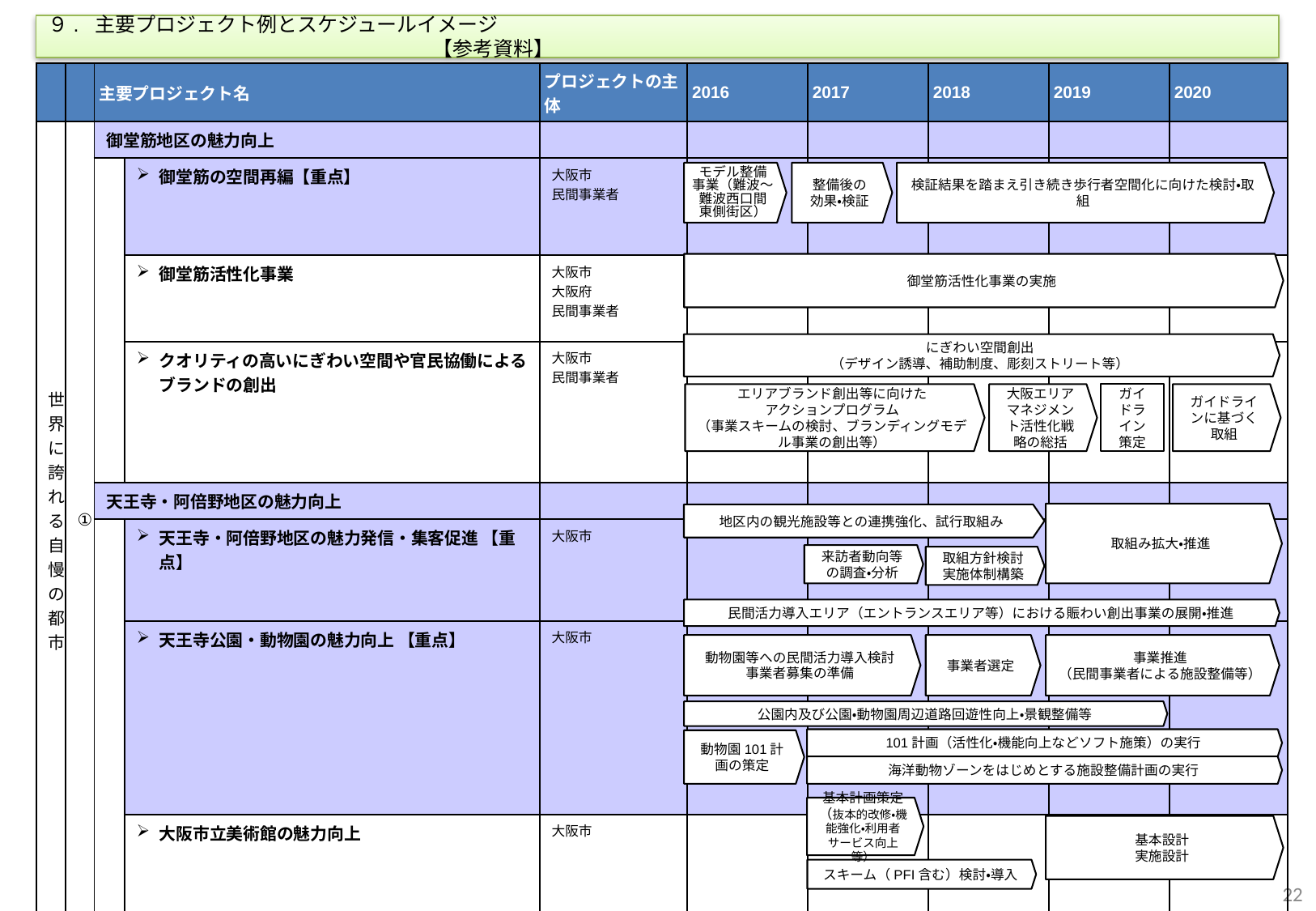

９.  主要プロジェクト例とスケジュールイメージ　　　　　　　　　　　　　　　　　　　　　　　　　　　　　　　　　　　　　　　　　　　　　　　　　　　　　　　　【参考資料】
|  |  | 主要プロジェクト名 |  | プロジェクトの主体 | 2016 | 2017 | 2018 | 2019 | 2020 |
| --- | --- | --- | --- | --- | --- | --- | --- | --- | --- |
| 世界に誇れる自慢の都市 | ① | 御堂筋地区の魅力向上 |  |  |  |  |  |  |  |
|  |  |  | 御堂筋の空間再編【重点】 | 大阪市 民間事業者 |  |  |  |  |  |
|  |  |  | 御堂筋活性化事業 | 大阪市 大阪府 民間事業者 |  |  |  |  |  |
|  |  |  | クオリティの高いにぎわい空間や官民協働によるブランドの創出 | 大阪市 民間事業者 |  |  |  |  |  |
|  |  | 天王寺・阿倍野地区の魅力向上 |  |  |  |  |  |  |  |
|  |  |  | 天王寺・阿倍野地区の魅力発信・集客促進 【重点】 | 大阪市 |  |  |  |  |  |
|  |  |  | 天王寺公園・動物園の魅力向上 【重点】 | 大阪市 |  |  |  |  |  |
|  |  |  | 大阪市立美術館の魅力向上 | 大阪市 |  |  |  |  |  |
整備後の
効果・検証
検証結果を踏まえ引き続き歩行者空間化に向けた検討・取組
モデル整備
事業（難波～
難波西口間
東側街区）
御堂筋活性化事業の実施
にぎわい空間創出
（デザイン誘導、補助制度、彫刻ストリート等）
エリアブランド創出等に向けた
アクションプログラム
（事業スキームの検討、ブランディングモデル事業の創出等）
大阪エリアマネジメント活性化戦略の総括
ガイドライン策定
ガイドラインに基づく取組
取組み拡大・推進
地区内の観光施設等との連携強化、試行取組み
来訪者動向等の調査・分析
取組方針検討
実施体制構築
民間活力導入エリア（エントランスエリア等）における賑わい創出事業の展開・推進
動物園等への民間活力導入検討
事業者募集の準備
事業者選定
事業推進
（民間事業者による施設整備等）
公園内及び公園・動物園周辺道路回遊性向上・景観整備等
101計画（活性化・機能向上などソフト施策）の実行
動物園101計画の策定
海洋動物ゾーンをはじめとする施設整備計画の実行
基本計画策定
（抜本的改修・機能強化・利用者サービス向上等）
基本設計
実施設計
スキーム（PFI含む）検討・導入
22